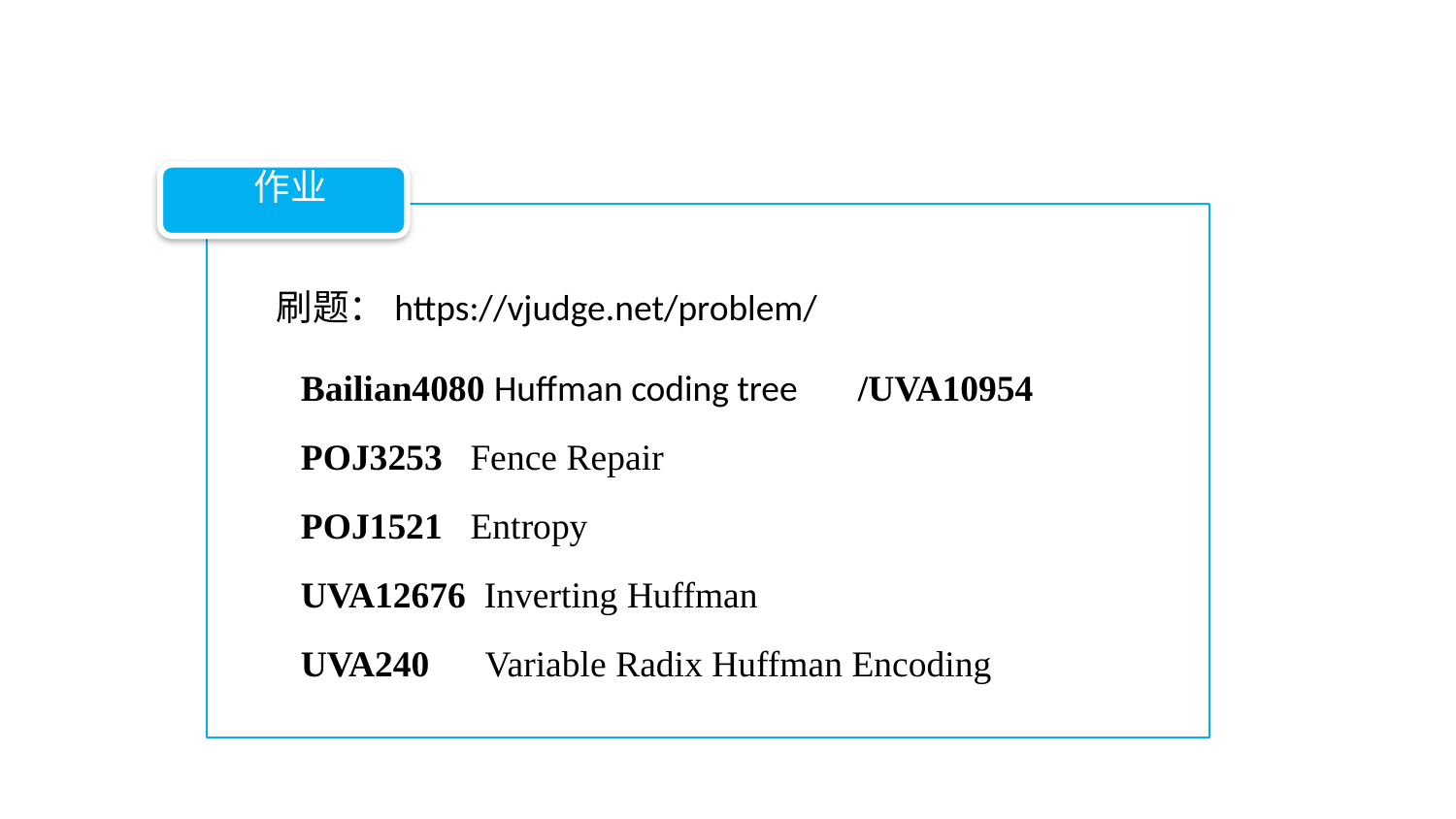

作业

刷题：https://vjudge.net/problem/

Bailian4080 Huffman coding tree
/UVA10954
POJ3253   Fence Repair
POJ1521   Entropy
UVA12676  Inverting Huffman
UVA240      Variable Radix Huffman Encoding